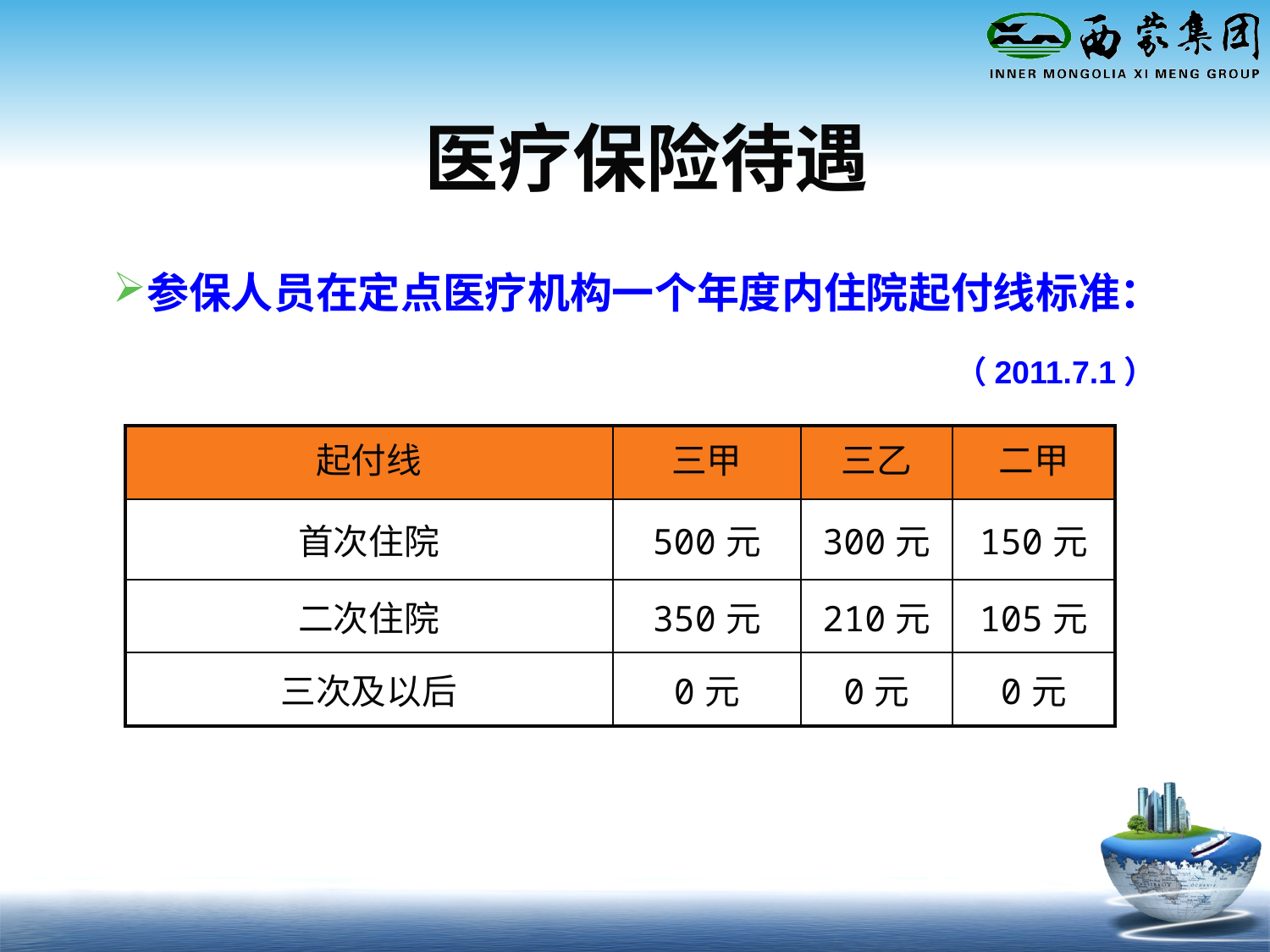

医疗保险待遇

参保人员在定点医疗机构一个年度内住院起付线标准：

（2011.7.1）
| 起付线 | 三甲 | 三乙 | 二甲 |
| --- | --- | --- | --- |
| 首次住院 | 500元 | 300元 | 150元 |
| 二次住院 | 350元 | 210元 | 105元 |
| 三次及以后 | 0元 | 0元 | 0元 |